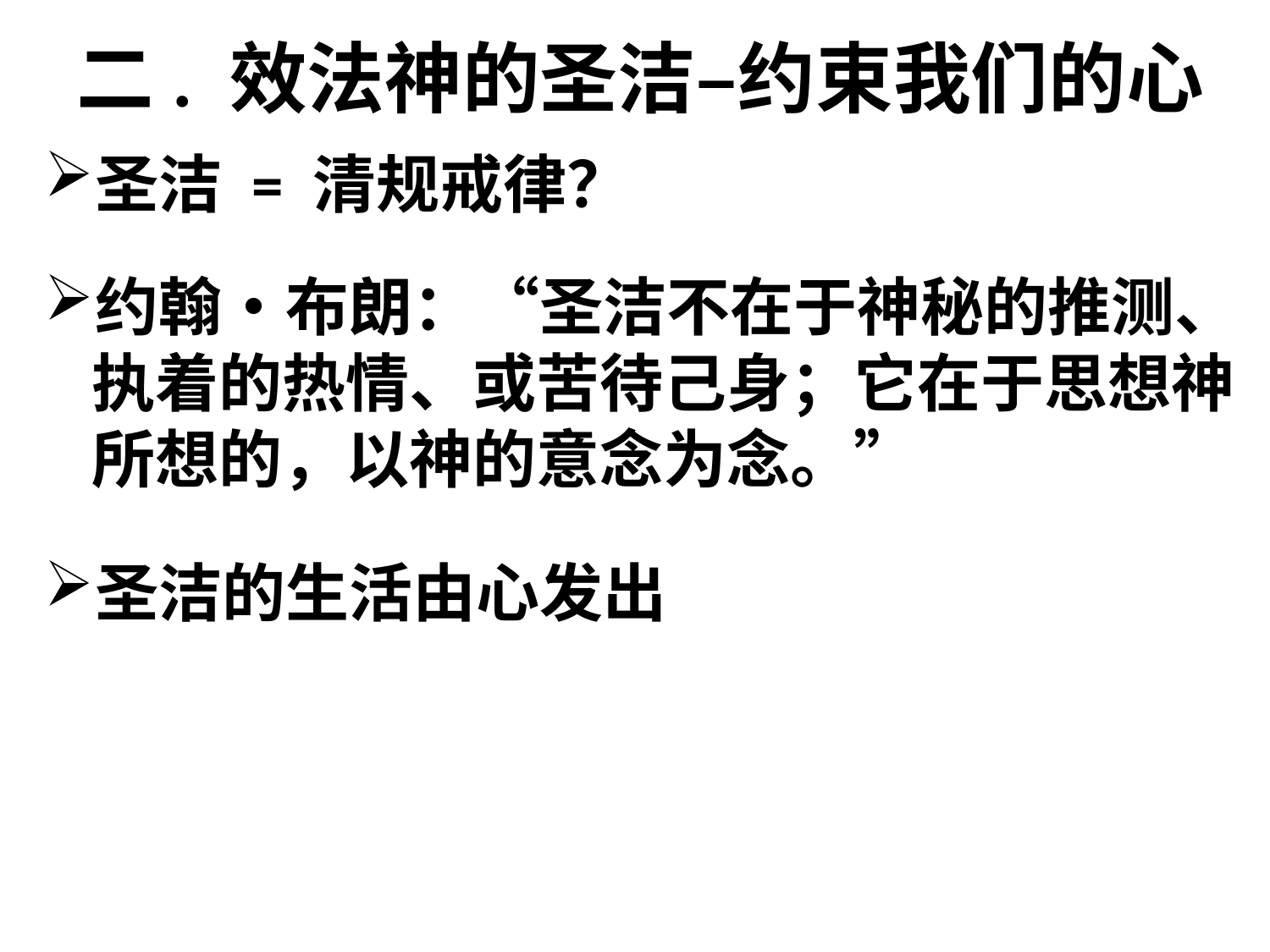

# 二. 效法神的圣洁–约束我们的心
圣洁 = 清规戒律？

约翰•布朗：“圣洁不在于神秘的推测、执着的热情、或苦待己身；它在于思想神所想的，以神的意念为念。”

圣洁的生活由心发出